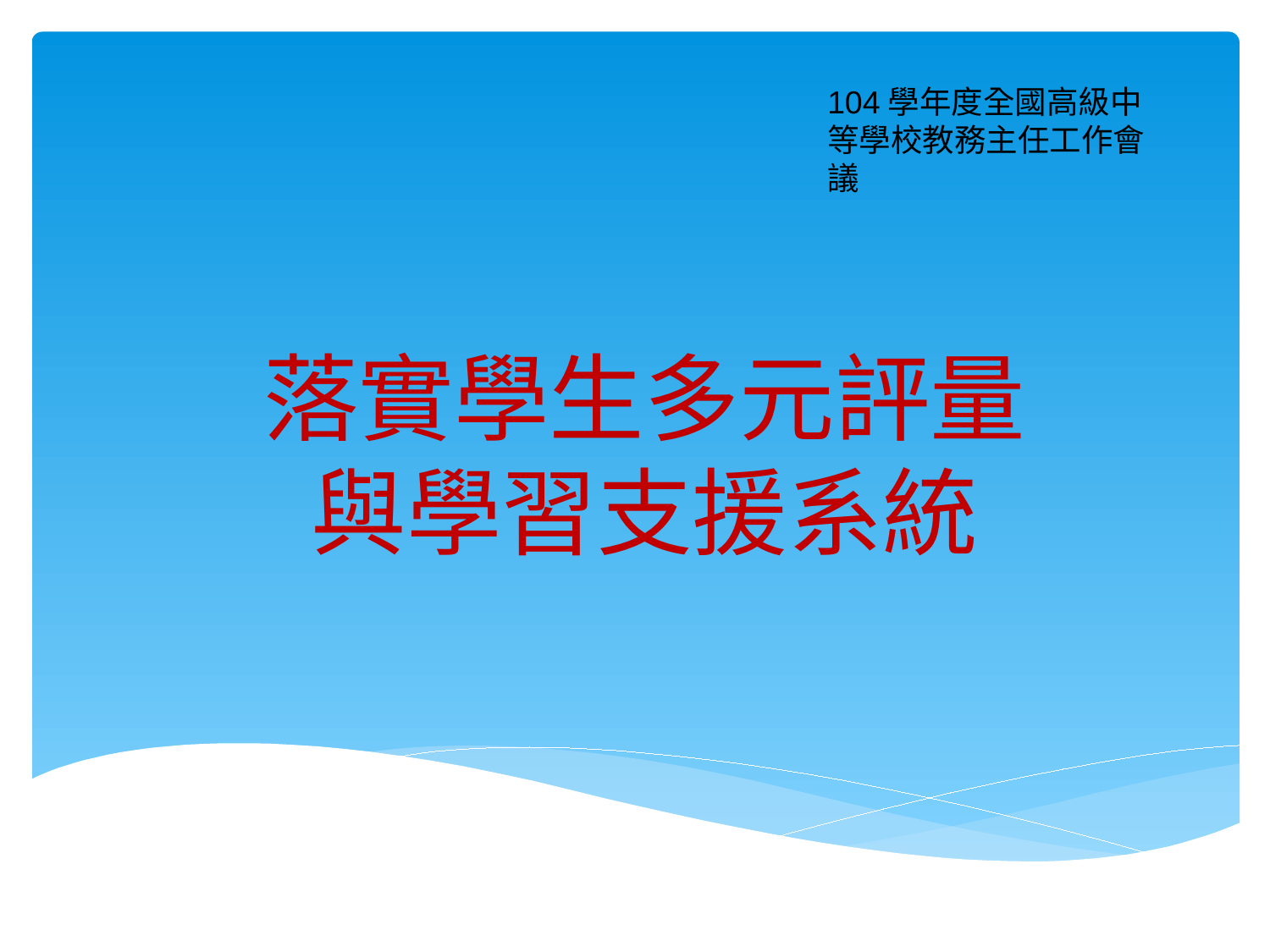

104學年度全國高級中等學校教務主任工作會議
# 落實學生多元評量 與學習支援系統